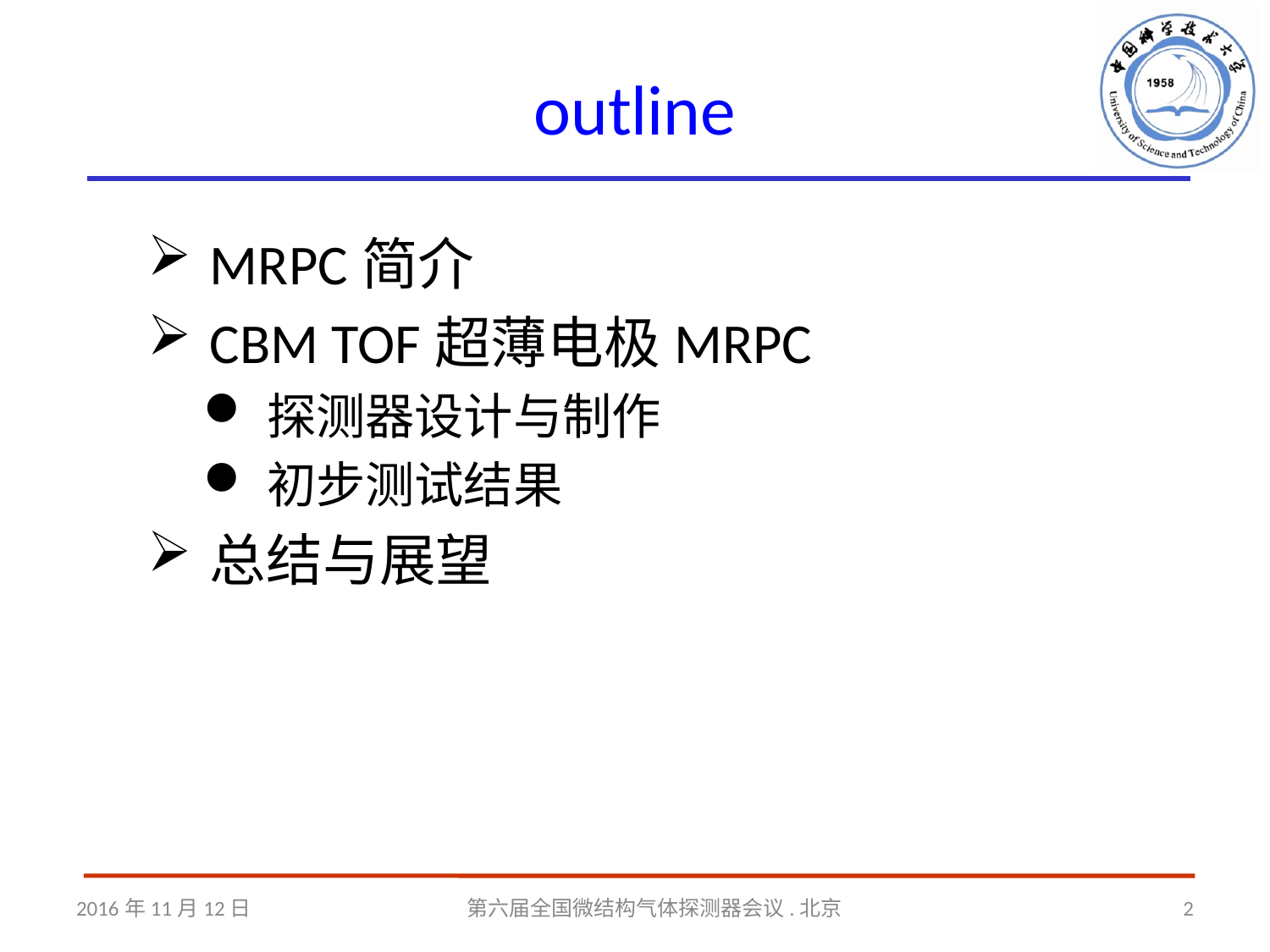

outline
MRPC简介
CBM TOF超薄电极MRPC
探测器设计与制作
初步测试结果
总结与展望
2016年11月12日
第六届全国微结构气体探测器会议.北京
2